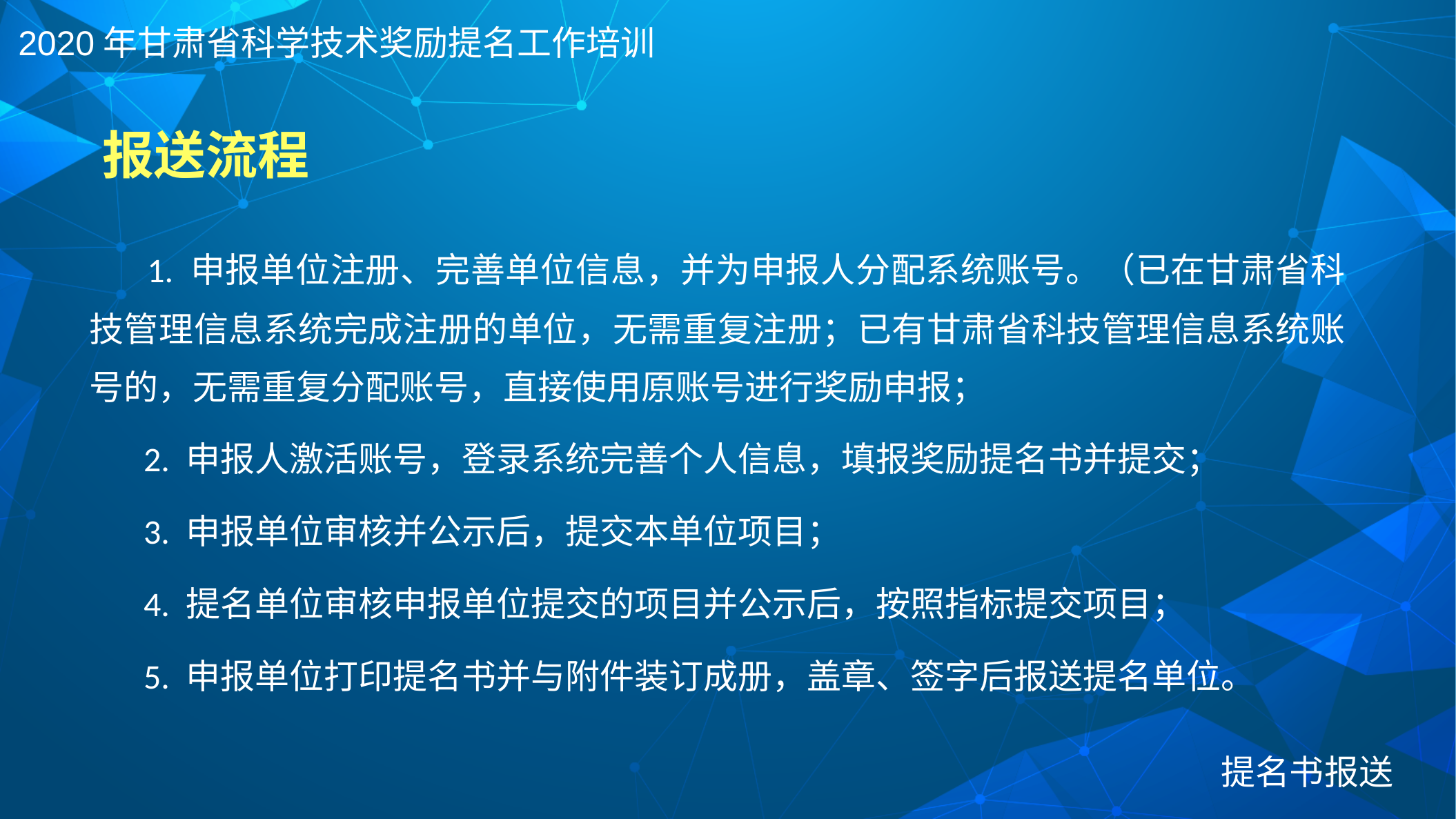

2020年甘肃省科学技术奖励提名工作培训
# 报送流程
      1. 申报单位注册、完善单位信息，并为申报人分配系统账号。（已在甘肃省科技管理信息系统完成注册的单位，无需重复注册；已有甘肃省科技管理信息系统账号的，无需重复分配账号，直接使用原账号进行奖励申报；
       2. 申报人激活账号，登录系统完善个人信息，填报奖励提名书并提交；
       3. 申报单位审核并公示后，提交本单位项目；
       4. 提名单位审核申报单位提交的项目并公示后，按照指标提交项目；
       5. 申报单位打印提名书并与附件装订成册，盖章、签字后报送提名单位。

提名书报送